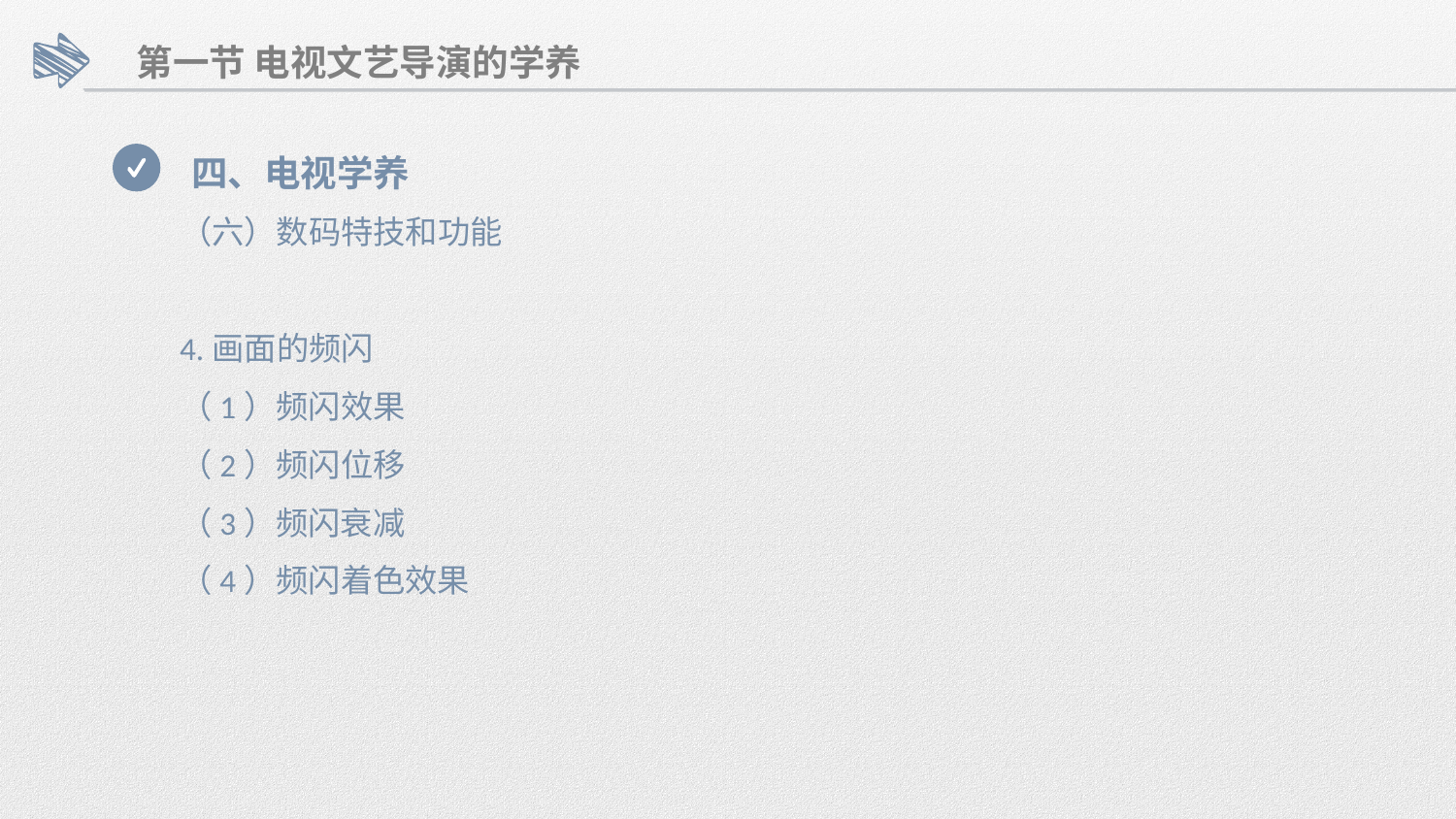

第一节 电视文艺导演的学养
四、电视学养

（六）数码特技和功能

4.画面的频闪
（1）频闪效果
（2）频闪位移
（3）频闪衰减
（4）频闪着色效果